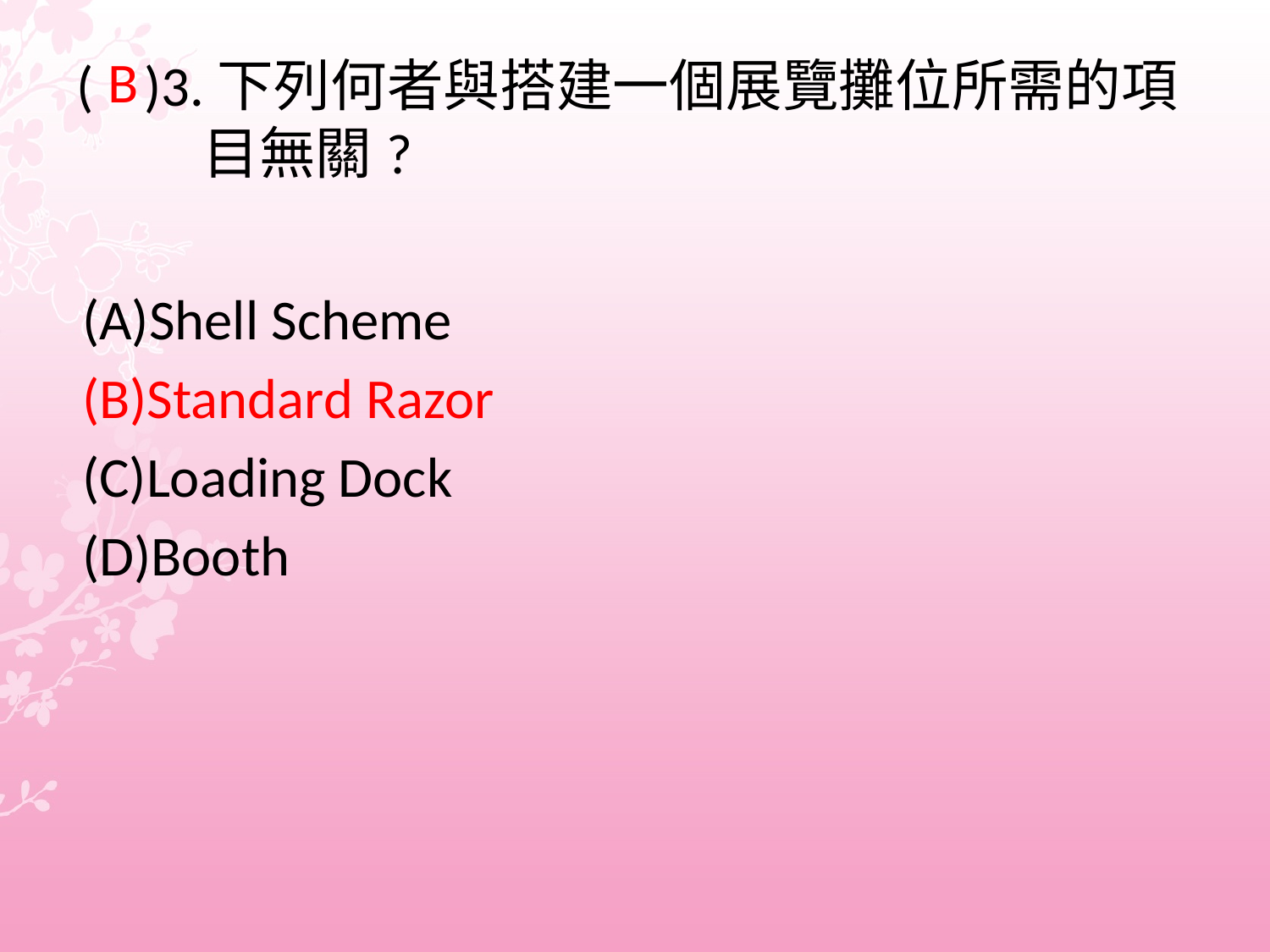

# (    )3.下列何者與搭建一個展覽攤位所需的項 目無關?
  B

(A)Shell Scheme
(B)Standard Razor
(C)Loading Dock
(D)Booth